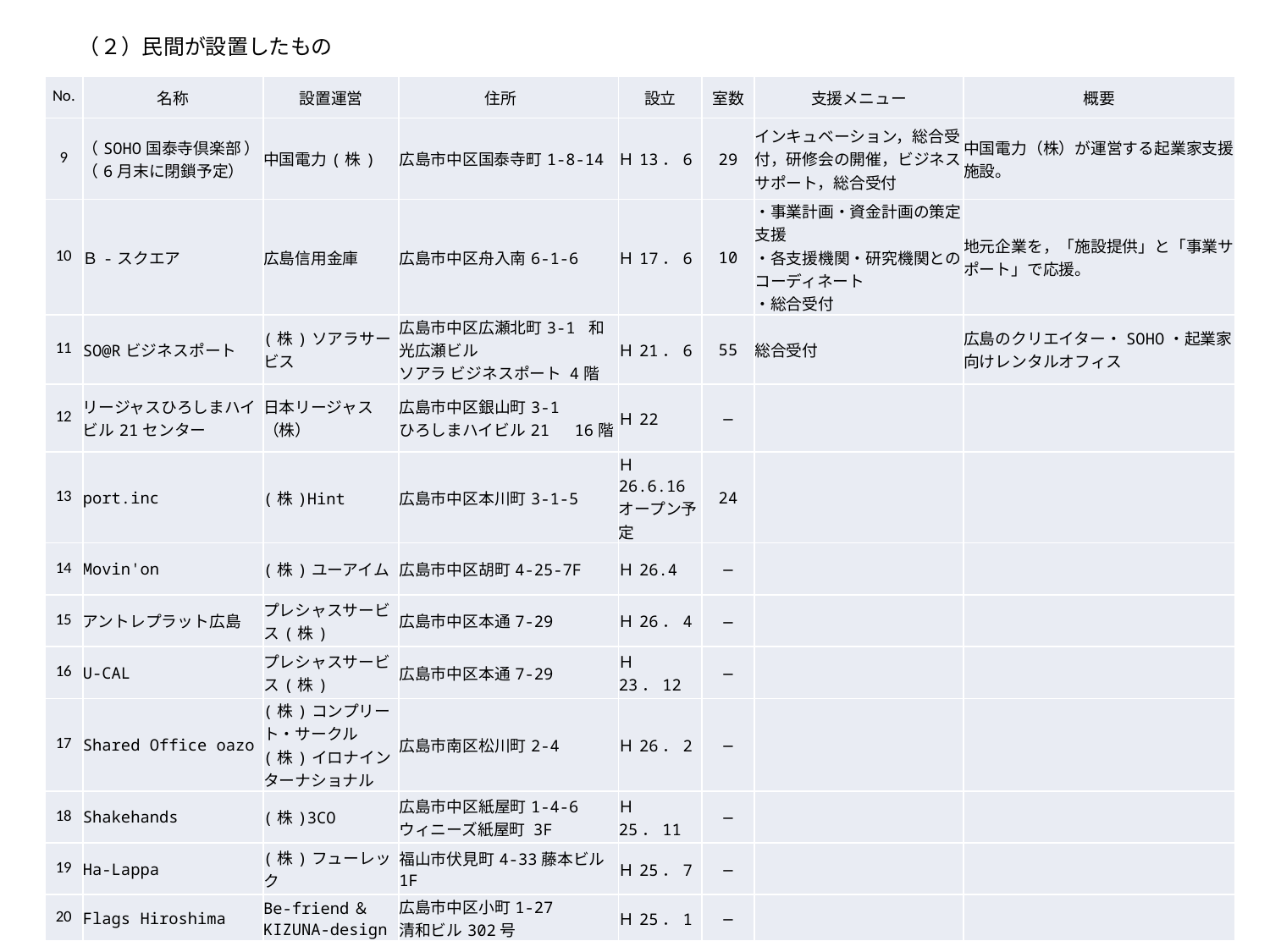

# （２）民間が設置したもの
| No. | 名称 | 設置運営 | 住所 | 設立 | 室数 | 支援メニュー | 概要 |
| --- | --- | --- | --- | --- | --- | --- | --- |
| 9 | （SOHO国泰寺倶楽部 ） （6月末に閉鎖予定） | 中国電力(株) | 広島市中区国泰寺町1-8-14 | Ｈ13．6 | 29 | インキュベーション，総合受付，研修会の開催，ビジネスサポート，総合受付 | 中国電力（株）が運営する起業家支援施設。 |
| 10 | Ｂ-スクエア | 広島信用金庫 | 広島市中区舟入南6-1-6 | Ｈ17．6 | 10 | ・事業計画・資金計画の策定支援 ・各支援機関・研究機関とのコーディネート ・総合受付 | 地元企業を，「施設提供」と「事業サポート」で応援。 |
| 11 | SO@Rビジネスポート | (株)ソアラサービス | 広島市中区広瀬北町3-1 和光広瀬ビル　 ソアラ ビジネスポート 4階 | Ｈ21．6 | 55 | 総合受付 | 広島のクリエイター・SOHO・起業家向けレンタルオフィス |
| 12 | リージャスひろしまハイビル21センター | 日本リージャス（株） | 広島市中区銀山町3-1 ひろしまハイビル21　16階 | Ｈ22 | ― |  |  |
| 13 | port.inc | (株)Hint | 広島市中区本川町3-1-5 | Ｈ26.6.16 オープン予定 | 24 |  |  |
| 14 | Movin'on | (株)ユーアイム | 広島市中区胡町4-25-7F | Ｈ26.4 | ― |  |  |
| 15 | アントレプラット広島 | プレシャスサービス(株) | 広島市中区本通7-29 | Ｈ26．4 | ― |  |  |
| 16 | U-CAL | プレシャスサービス(株) | 広島市中区本通7-29 | Ｈ23．12 | ― |  |  |
| 17 | Shared Office oazo | (株)コンプリート・サークル (株)イロナインターナショナル | 広島市南区松川町2-4 | Ｈ26．2 | ― |  |  |
| 18 | Shakehands | (株)3CO | 広島市中区紙屋町1-4-6 ウィニーズ紙屋町 3F | Ｈ25．11 | ― |  |  |
| 19 | Ha-Lappa | (株)フューレック | 福山市伏見町4-33藤本ビル1F | Ｈ25．7 | ― |  |  |
| 20 | Flags Hiroshima | Be-friend＆KIZUNA-design | 広島市中区小町1-27 清和ビル302号 | Ｈ25．1 | ― |  |  |